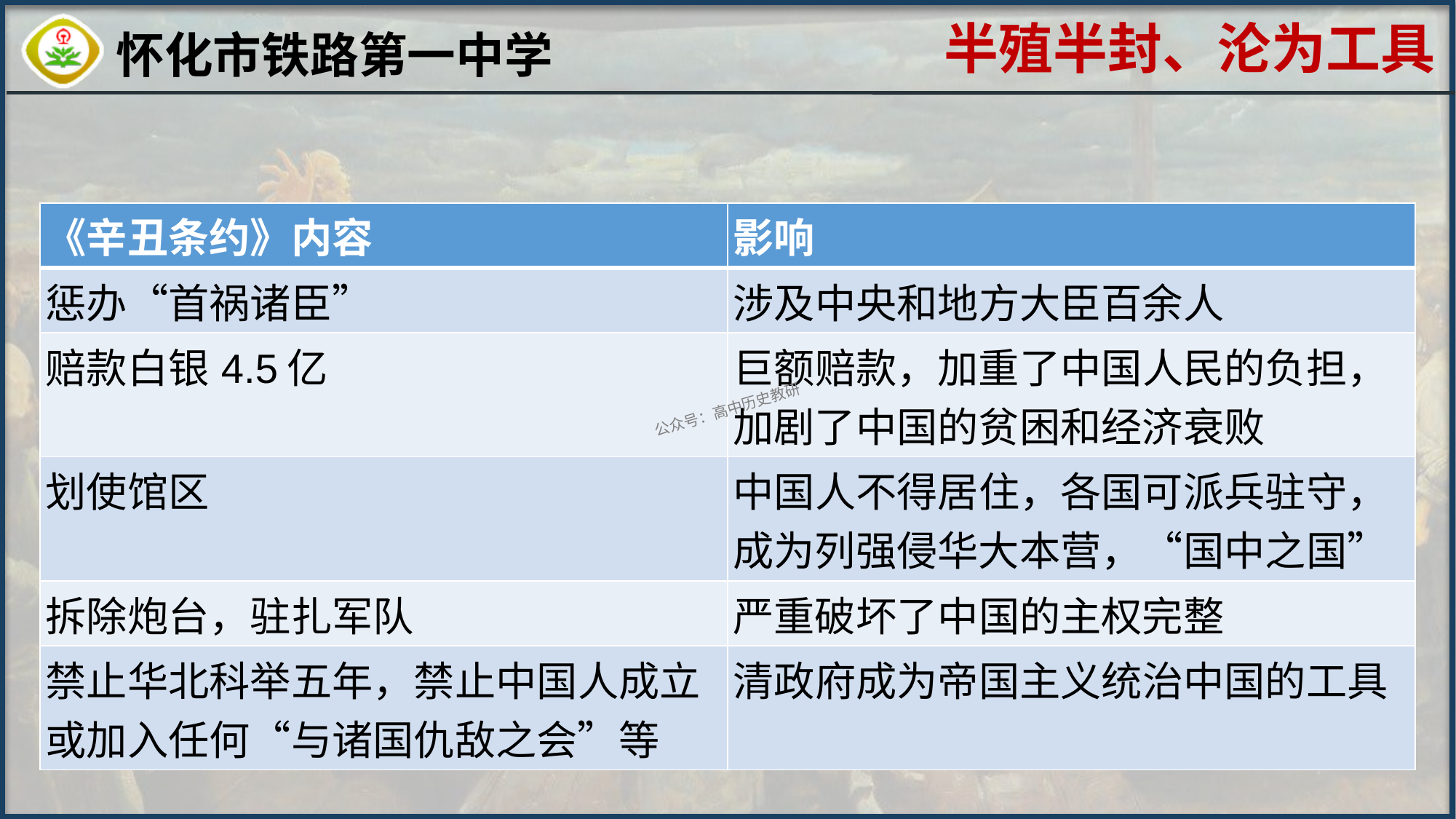

半殖半封、沦为工具
| 《辛丑条约》内容 | 影响 |
| --- | --- |
| 惩办“首祸诸臣” | 涉及中央和地方大臣百余人 |
| 赔款白银4.5亿 | 巨额赔款，加重了中国人民的负担，加剧了中国的贫困和经济衰败 |
| 划使馆区 | 中国人不得居住，各国可派兵驻守，成为列强侵华大本营，“国中之国” |
| 拆除炮台，驻扎军队 | 严重破坏了中国的主权完整 |
| 禁止华北科举五年，禁止中国人成立或加入任何“与诸国仇敌之会”等 | 清政府成为帝国主义统治中国的工具 |
公众号：高中历史教研